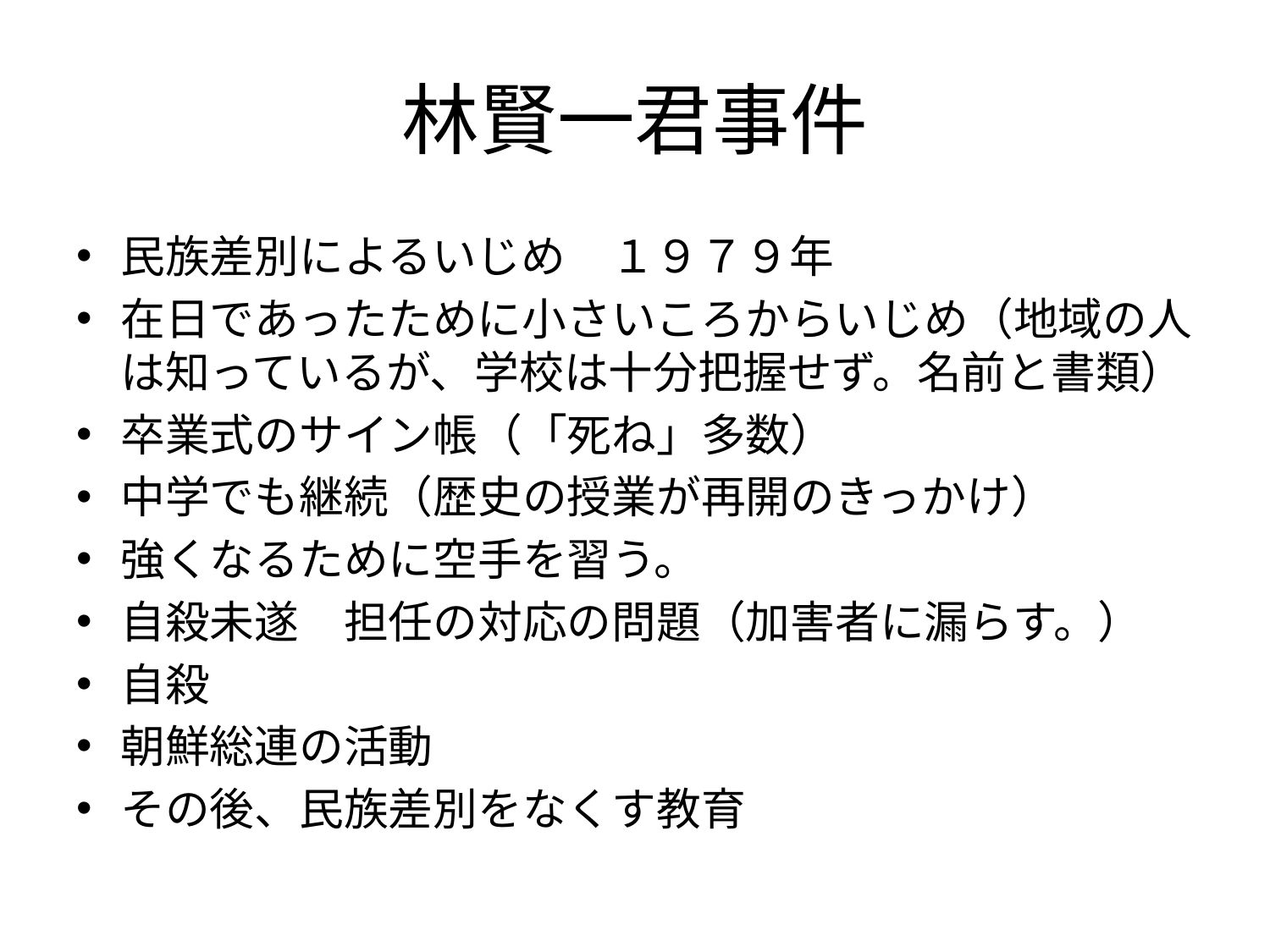

# 林賢一君事件
民族差別によるいじめ　１９７９年
在日であったために小さいころからいじめ（地域の人は知っているが、学校は十分把握せず。名前と書類）
卒業式のサイン帳（「死ね」多数）
中学でも継続（歴史の授業が再開のきっかけ）
強くなるために空手を習う。
自殺未遂　担任の対応の問題（加害者に漏らす。）
自殺
朝鮮総連の活動
その後、民族差別をなくす教育